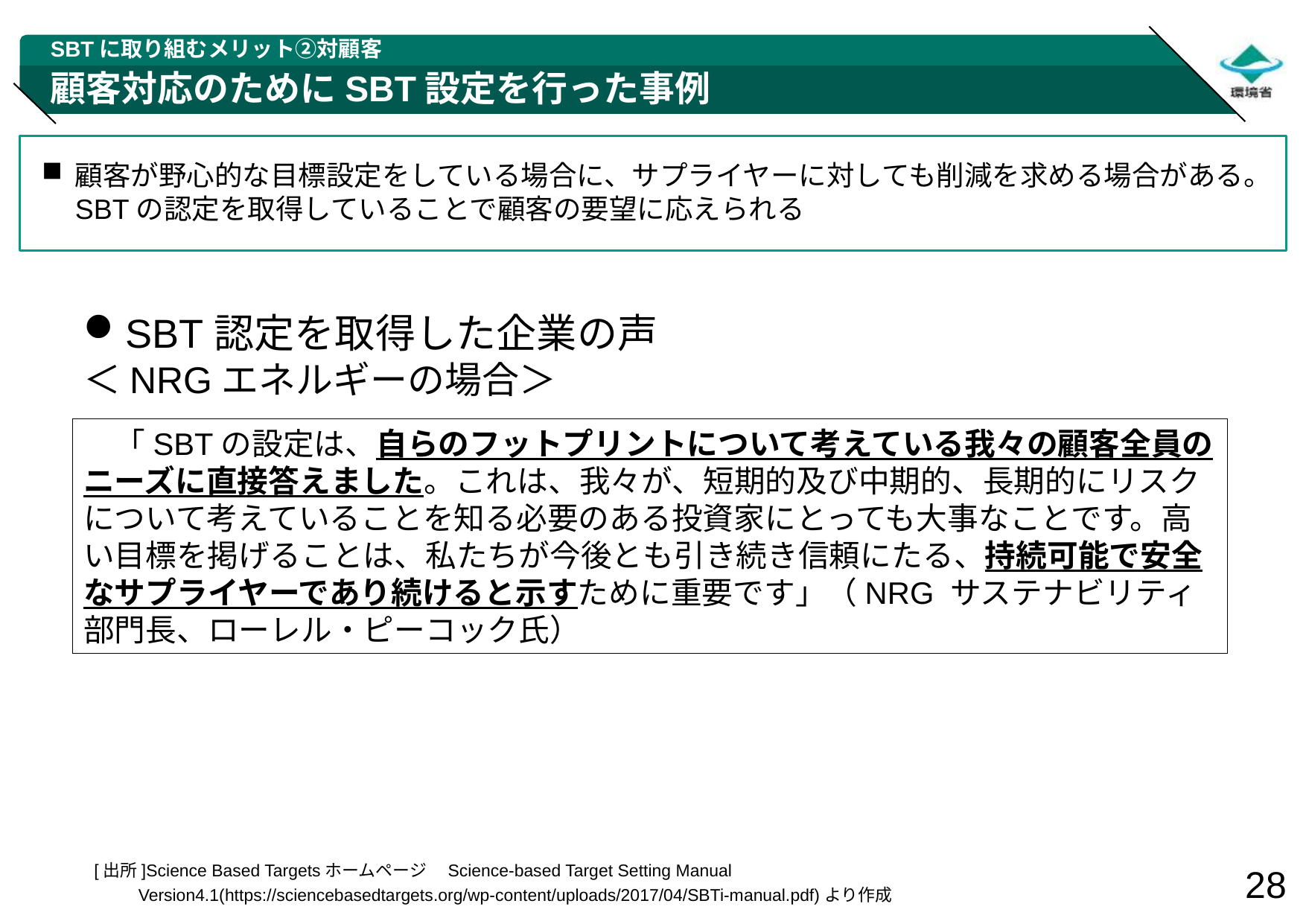

SBTに取り組むメリット②対顧客
# 顧客対応のためにSBT設定を行った事例
顧客が野心的な目標設定をしている場合に、サプライヤーに対しても削減を求める場合がある。SBTの認定を取得していることで顧客の要望に応えられる
SBT認定を取得した企業の声
＜NRGエネルギーの場合＞
　「SBTの設定は、自らのフットプリントについて考えている我々の顧客全員のニーズに直接答えました。これは、我々が、短期的及び中期的、長期的にリスクについて考えていることを知る必要のある投資家にとっても大事なことです。高い目標を掲げることは、私たちが今後とも引き続き信頼にたる、持続可能で安全なサプライヤーであり続けると示すために重要です」（NRG サステナビリティ部門長、ローレル・ピーコック氏）
[出所]Science Based Targetsホームページ　Science-based Target Setting Manual Version4.1(https://sciencebasedtargets.org/wp-content/uploads/2017/04/SBTi-manual.pdf)より作成